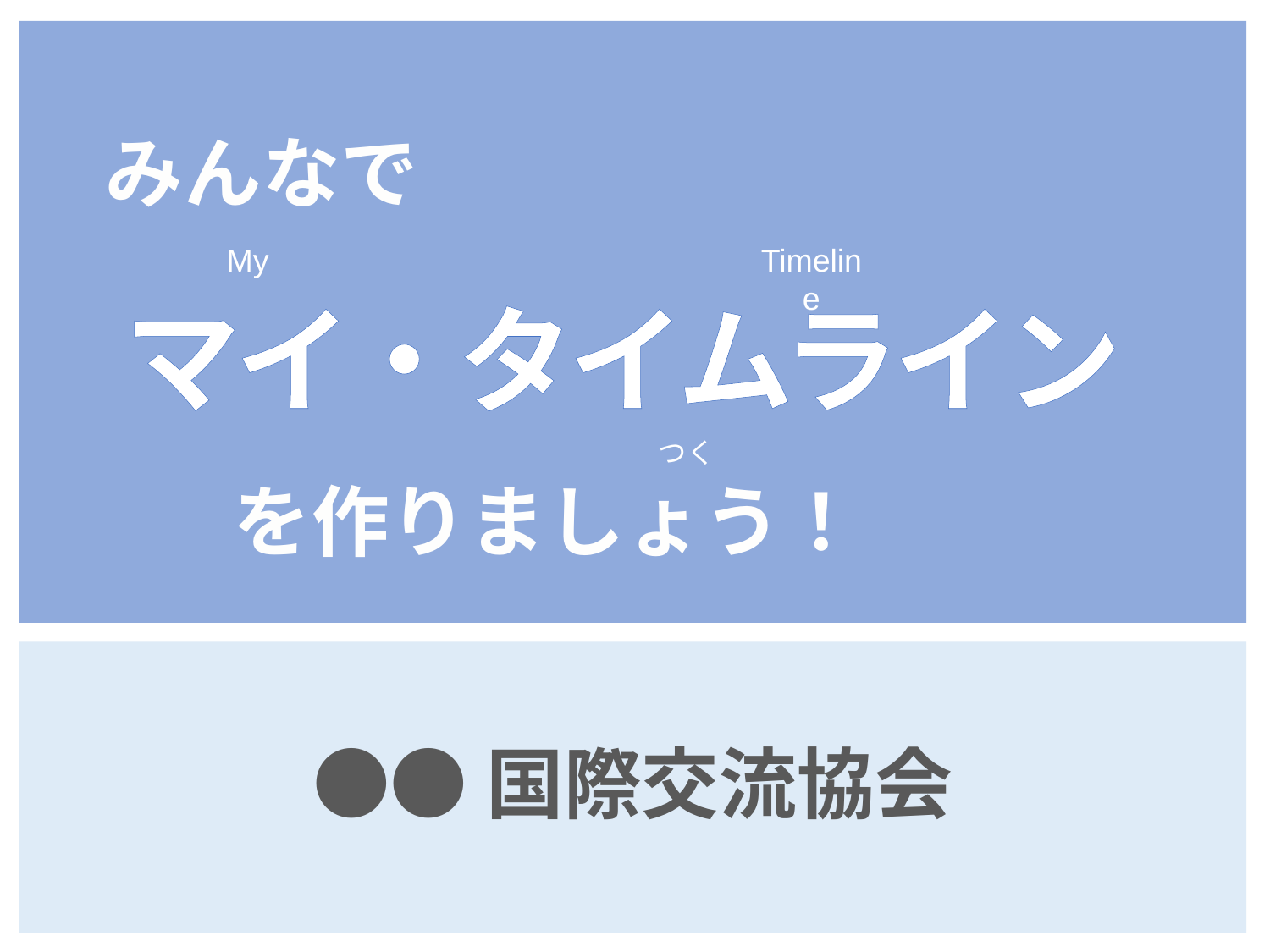

# みんなで マイ・タイムライン を作りましょう！
My
Timeline
つく
●●国際交流協会
1